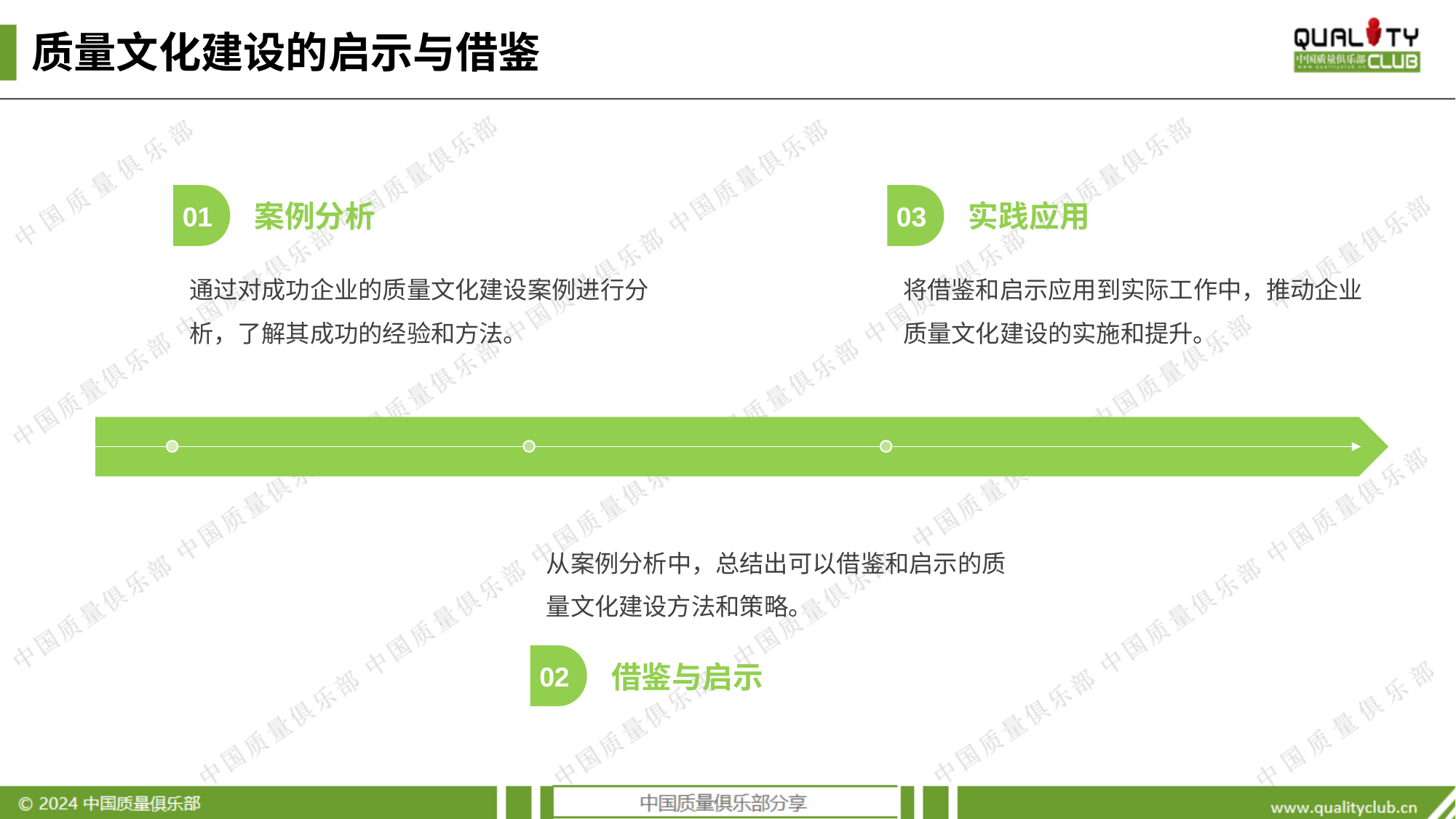

# 质量文化建设的启示与借鉴
01
03
案例分析
实践应用
通过对成功企业的质量文化建设案例进行分析，了解其成功的经验和方法。
将借鉴和启示应用到实际工作中，推动企业质量文化建设的实施和提升。

从案例分析中，总结出可以借鉴和启示的质量文化建设方法和策略。
02
借鉴与启示